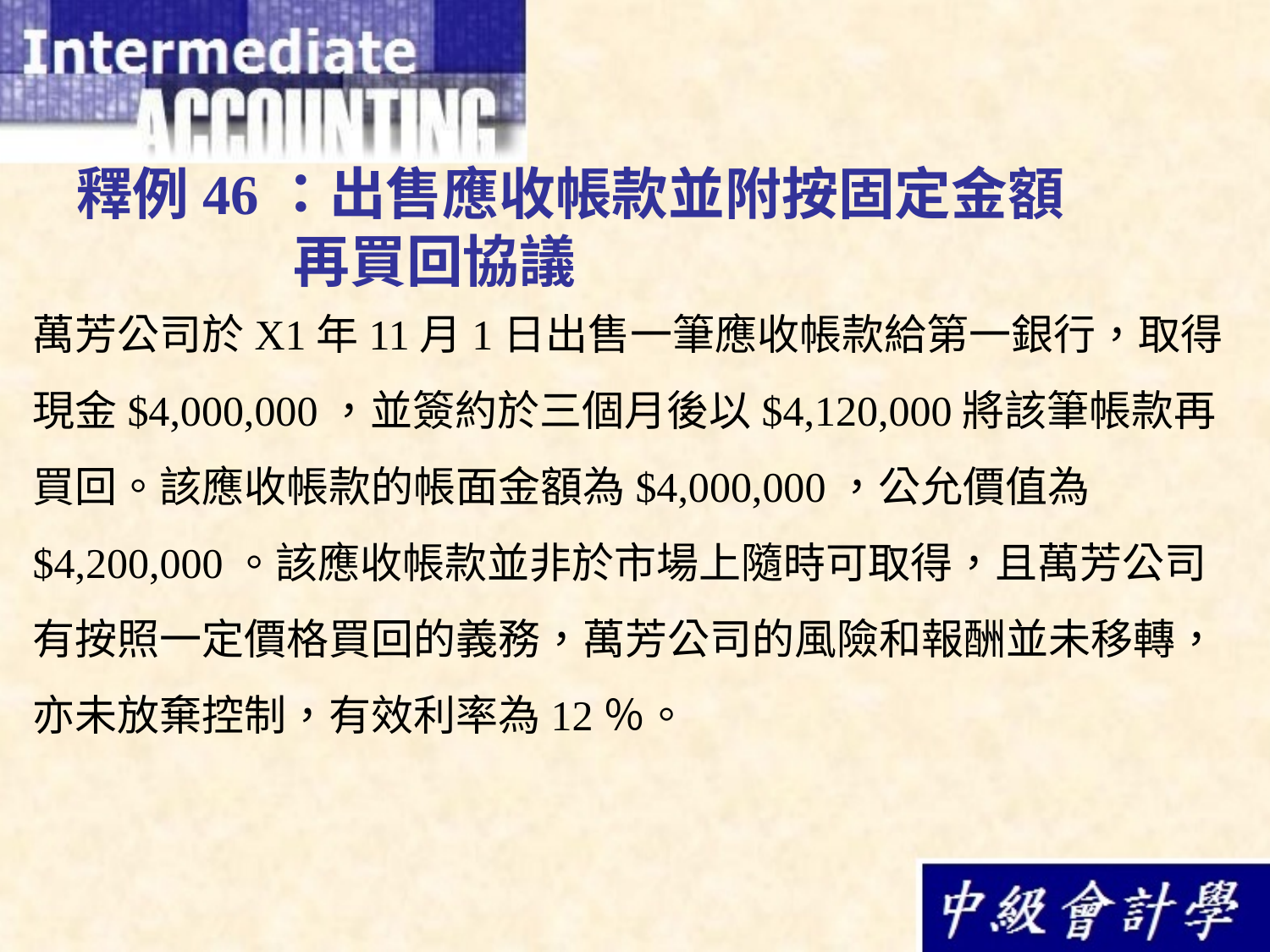

# 釋例46：出售應收帳款並附按固定金額 再買回協議
萬芳公司於X1年11月1日出售一筆應收帳款給第一銀行，取得現金$4,000,000，並簽約於三個月後以$4,120,000將該筆帳款再買回。該應收帳款的帳面金額為$4,000,000，公允價值為$4,200,000。該應收帳款並非於市場上隨時可取得，且萬芳公司有按照一定價格買回的義務，萬芳公司的風險和報酬並未移轉，亦未放棄控制，有效利率為12％。